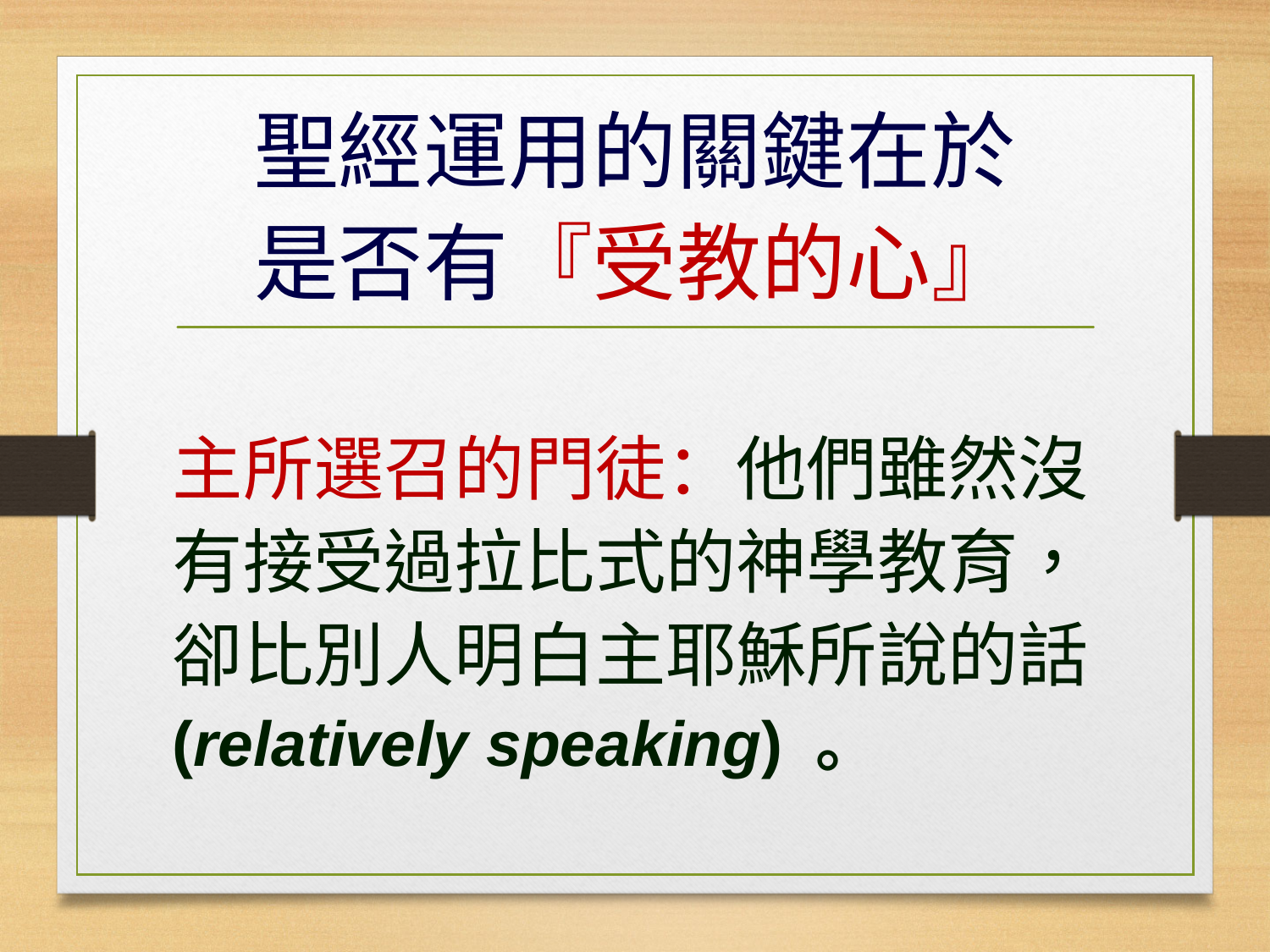

# 聖經運用的關鍵在於 是否有『受教的心』
主所選召的門徒：他們雖然沒有接受過拉比式的神學教育，卻比別人明白主耶穌所說的話 (relatively speaking) 。